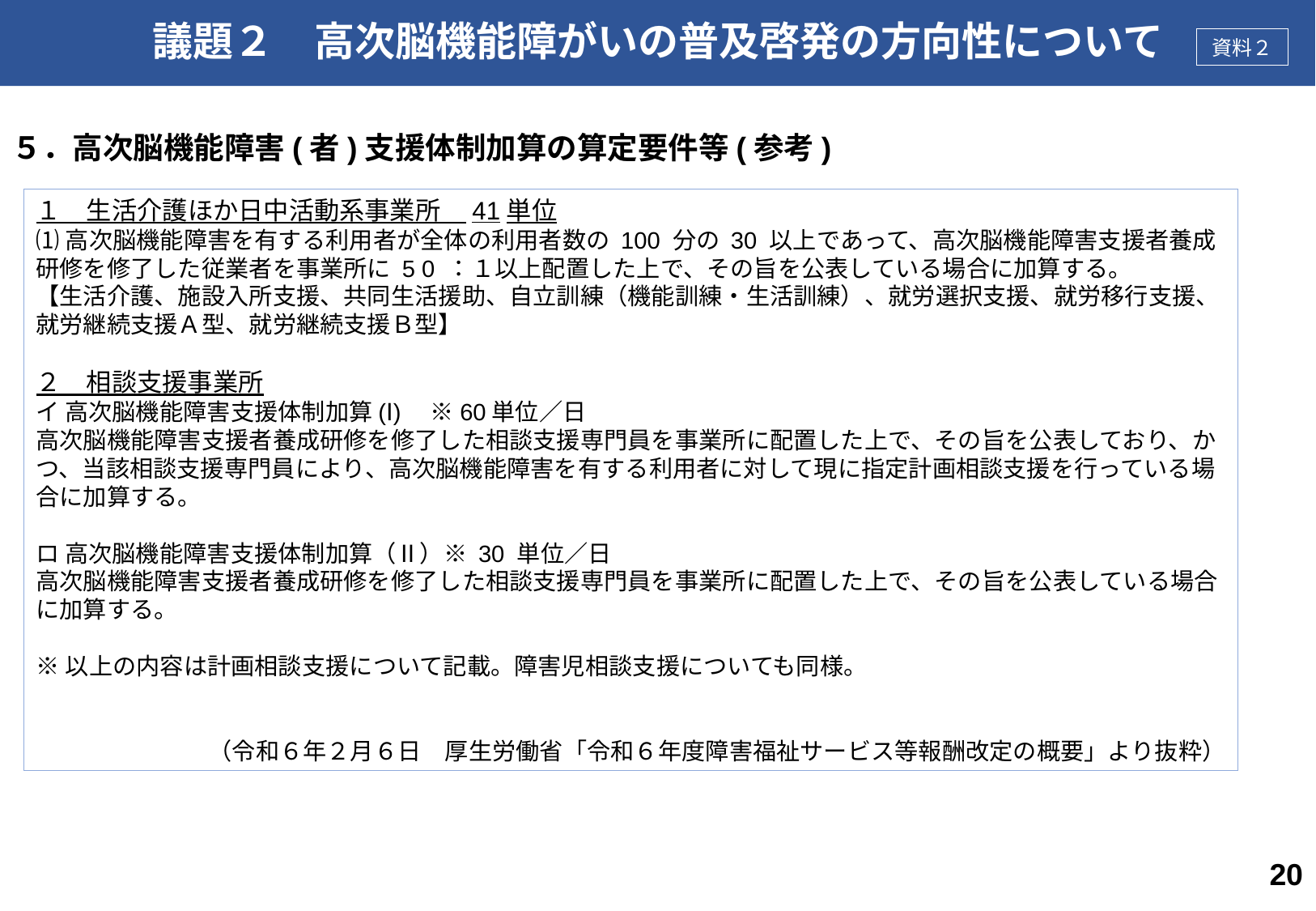

# 議題２　高次脳機能障がいの普及啓発の方向性について
資料２

５．高次脳機能障害(者)支援体制加算の算定要件等(参考)

１　生活介護ほか日中活動系事業所　41単位
⑴高次脳機能障害を有する利用者が全体の利用者数の 100 分の 30 以上であって、高次脳機能障害支援者養成研修を修了した従業者を事業所に 5 0 ：１以上配置した上で、その旨を公表している場合に加算する。
【生活介護、施設入所支援、共同生活援助、自立訓練（機能訓練・生活訓練）、就労選択支援、就労移行支援、就労継続支援Ａ型、就労継続支援Ｂ型】

２　相談支援事業所
イ 高次脳機能障害支援体制加算(Ⅰ)　※60単位／日
高次脳機能障害支援者養成研修を修了した相談支援専門員を事業所に配置した上で、その旨を公表しており、かつ、当該相談支援専門員により、高次脳機能障害を有する利用者に対して現に指定計画相談支援を行っている場合に加算する。

ロ 高次脳機能障害支援体制加算（Ⅱ）※ 30 単位／日
高次脳機能障害支援者養成研修を修了した相談支援専門員を事業所に配置した上で、その旨を公表している場合に加算する。

※以上の内容は計画相談支援について記載。障害児相談支援についても同様。

（令和６年２月６日　厚生労働省「令和６年度障害福祉サービス等報酬改定の概要」より抜粋）
20